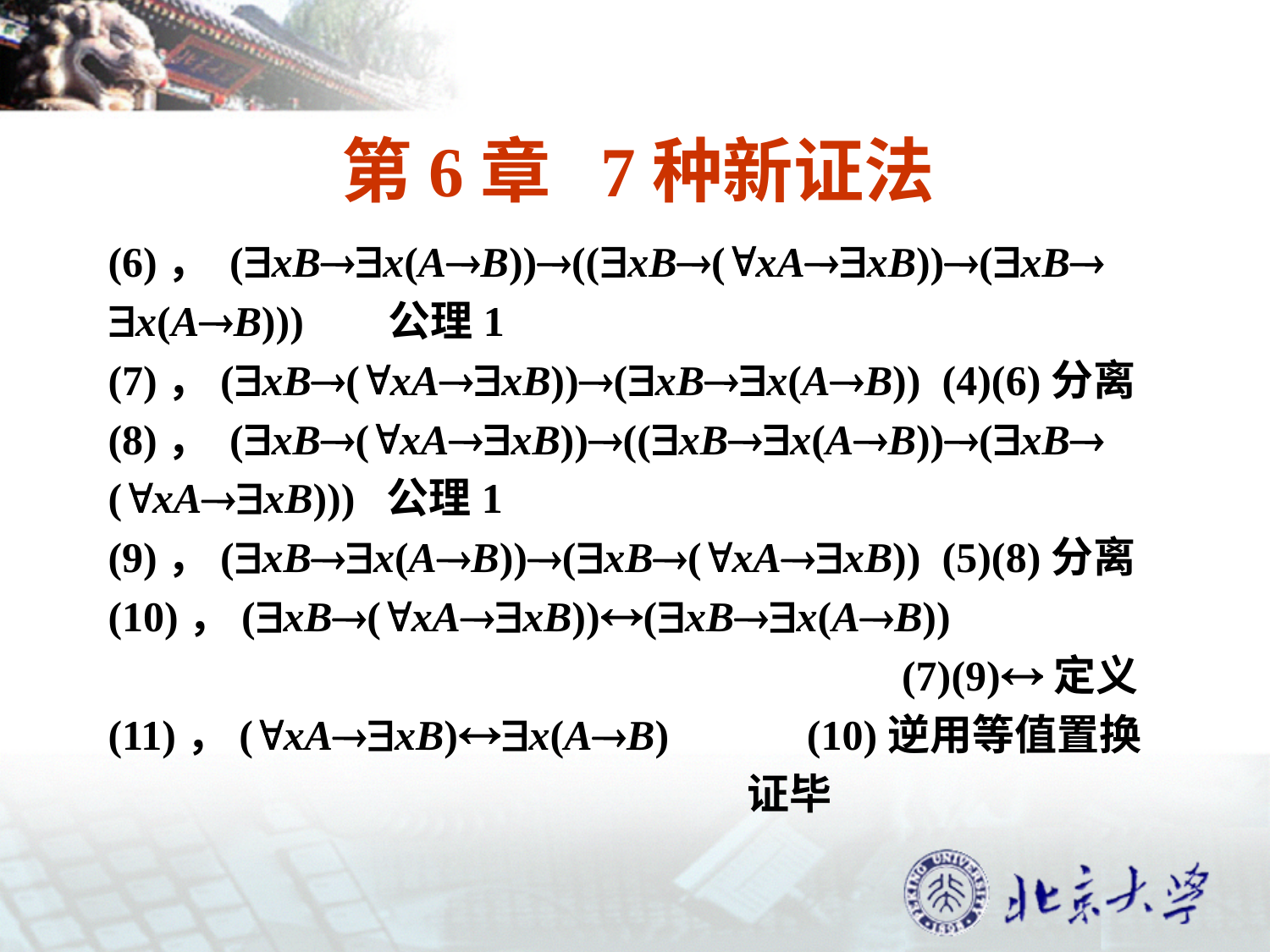

# 第6章  7种新证法
(6)， (∃xB→∃x(A→B))→((∃xB→(∀xA→∃xB))→(∃xB→
∃x(A→B)))       公理1
(7)，(∃xB→(∀xA→∃xB))→(∃xB→∃x(A→B))  (4)(6)分离
(8)， (∃xB→(∀xA→∃xB))→((∃xB→∃x(A→B))→(∃xB→
(∀xA→∃xB)))  公理1
(9)，(∃xB→∃x(A→B))→(∃xB→(∀xA→∃xB))  (5)(8)分离
(10)，(∃xB→(∀xA→∃xB))↔(∃xB→∃x(A→B))
                                                                           (7)(9)↔定义
(11)，(∀xA→∃xB)↔∃x(A→B)             (10)逆用等值置换
                                                                  证毕